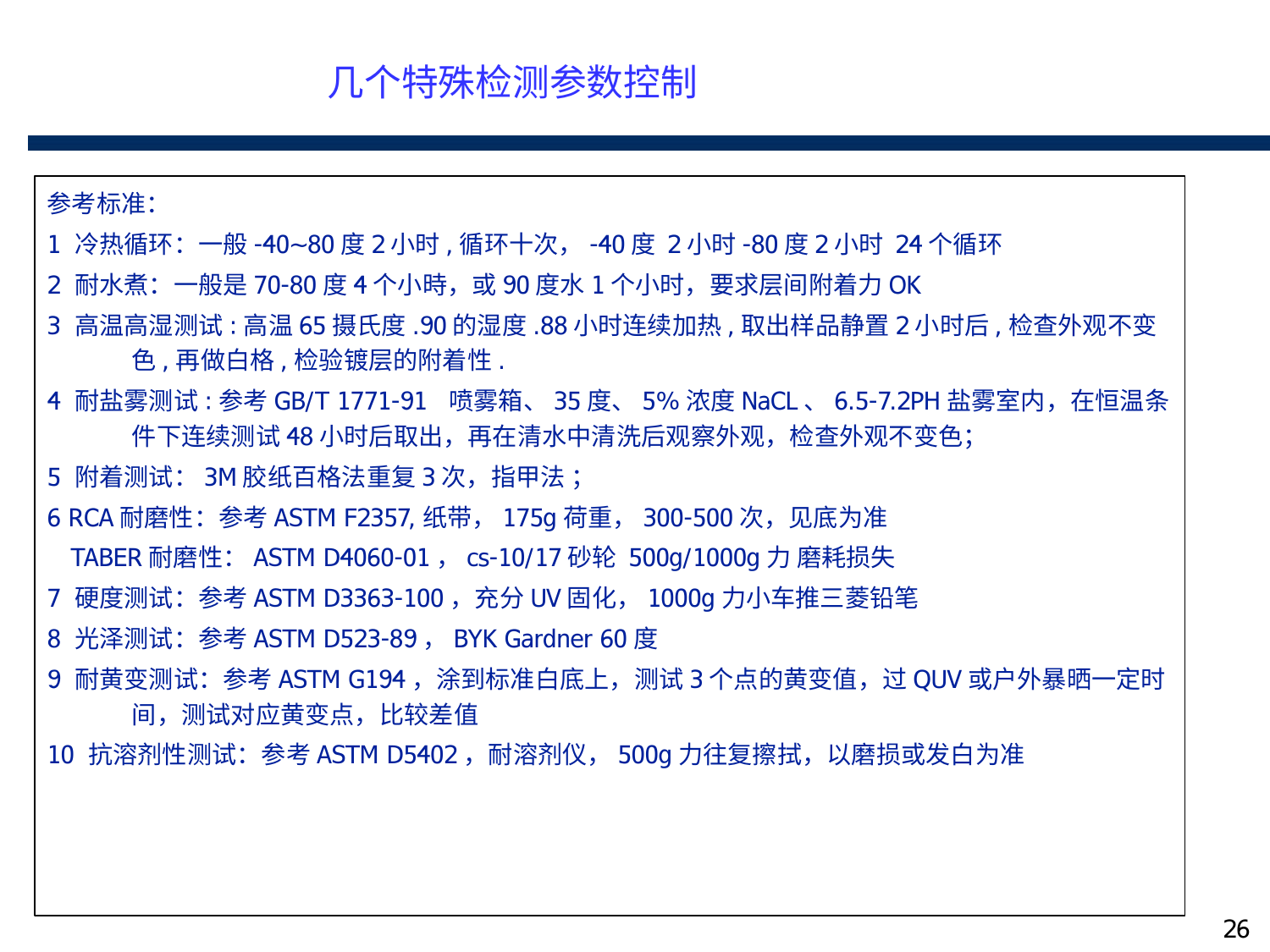

几个特殊检测参数控制
参考标准：
1 冷热循环：一般-40~80度2小时,循环十次，-40度 2小时-80度2小时 24个循环
2 耐水煮：一般是70-80度4个小時，或90度水1个小时，要求层间附着力OK
3 高温高湿测试:高温65摄氏度.90的湿度.88小时连续加热,取出样品静置2小时后,检查外观不变色,再做白格,检验镀层的附着性.
4 耐盐雾测试:参考GB/T 1771-91  喷雾箱、35度、5%浓度NaCL、6.5-7.2PH盐雾室内，在恒温条件下连续测试48小时后取出，再在清水中清洗后观察外观，检查外观不变色；
5 附着测试：3M胶纸百格法重复3次，指甲法 ；
6 RCA耐磨性：参考ASTM F2357,纸带，175g荷重，300-500次，见底为准
   TABER耐磨性：ASTM D4060-01，cs-10/17砂轮 500g/1000g力 磨耗损失
7 硬度测试：参考ASTM D3363-100，充分UV固化，1000g力小车推三菱铅笔
8 光泽测试：参考ASTM D523-89，BYK Gardner 60度
9 耐黄变测试：参考ASTM G194，涂到标准白底上，测试3个点的黄变值，过QUV或户外暴晒一定时间，测试对应黄变点，比较差值
10 抗溶剂性测试：参考ASTM D5402，耐溶剂仪，500g力往复擦拭，以磨损或发白为准